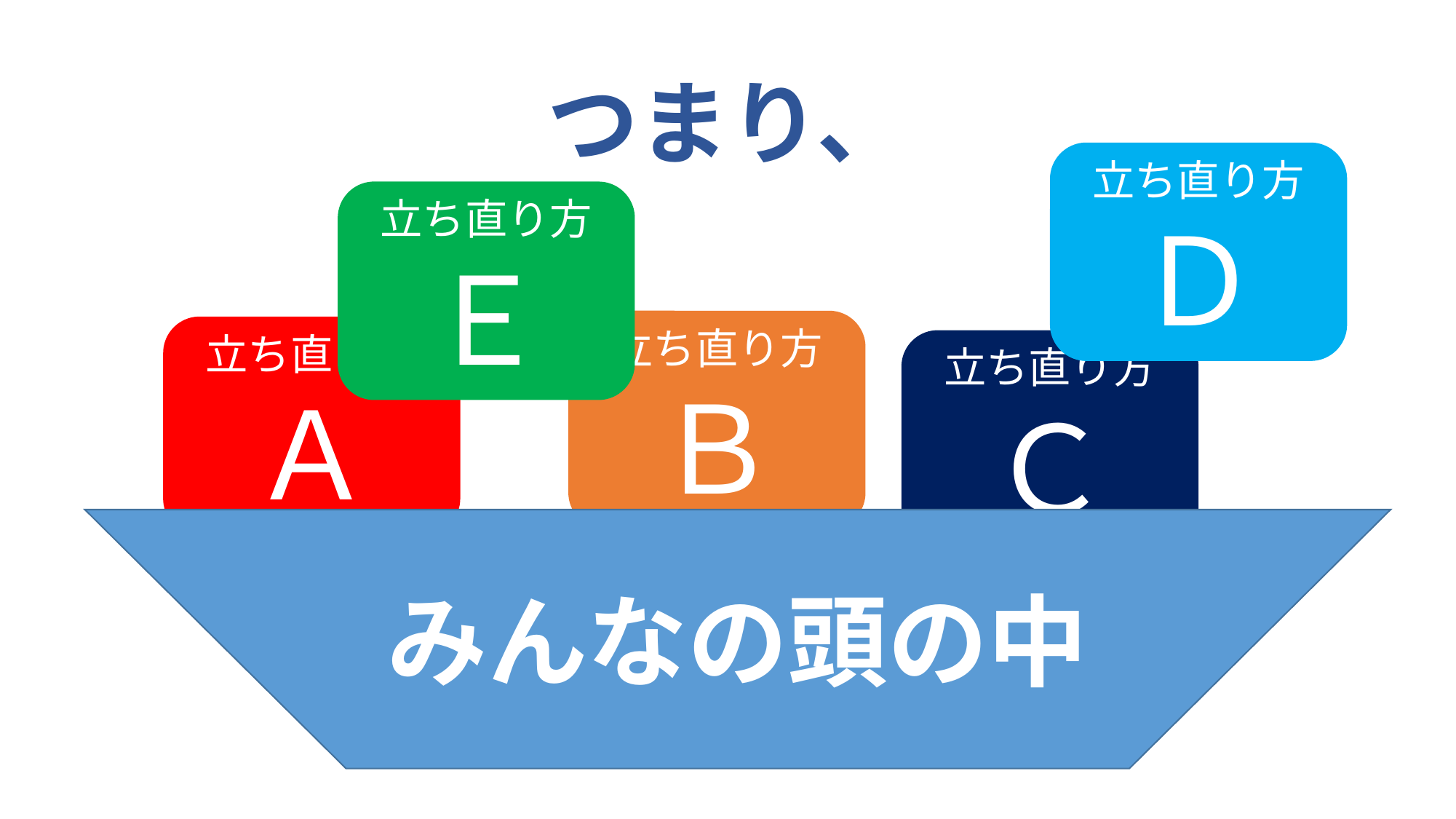

つまり、
立ち直り方
Ｄ
立ち直り方
Ｅ
立ち直り方
Ｂ
立ち直り方
Ａ
立ち直り方
Ｃ
みんなの頭の中